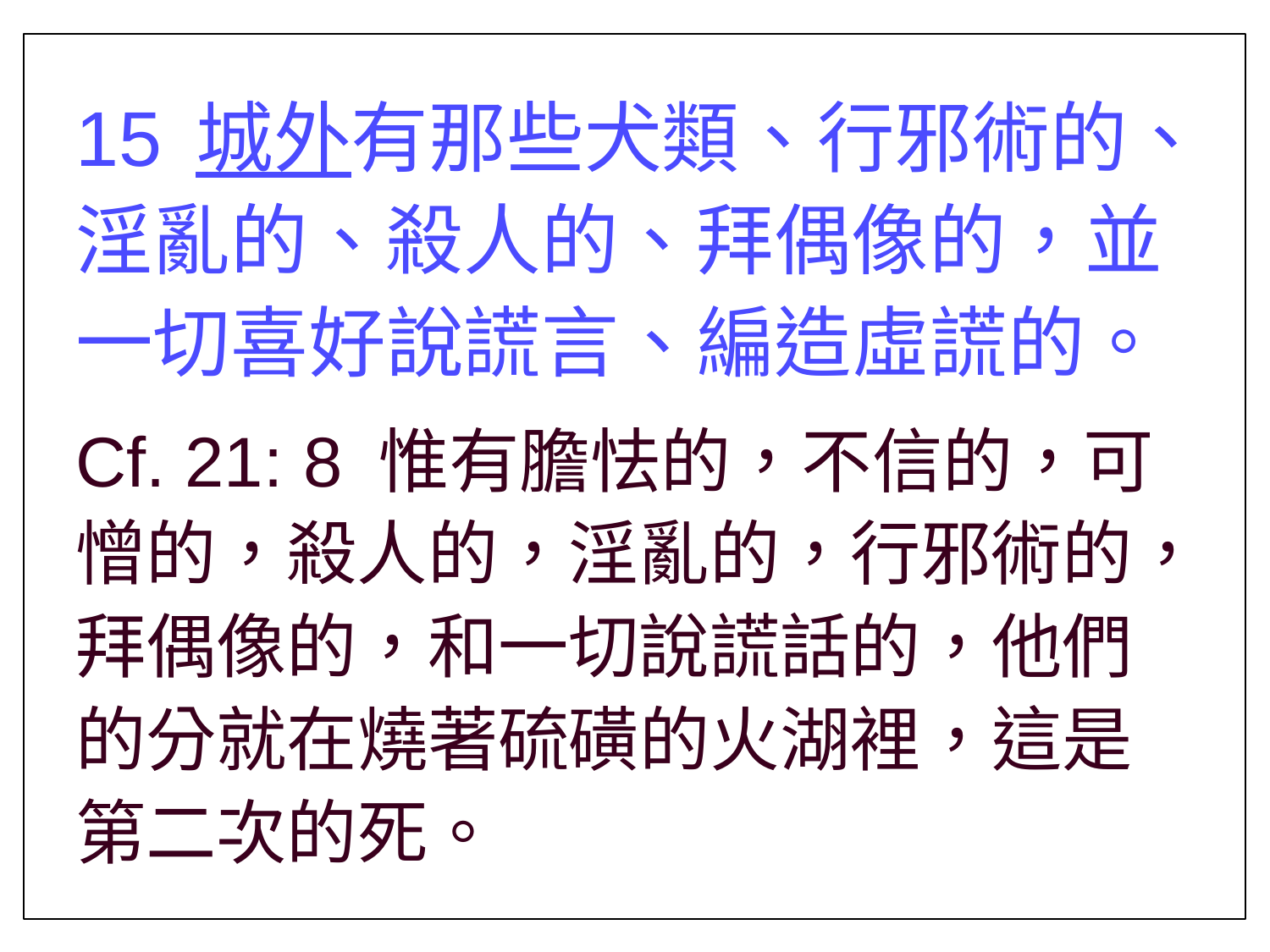

15 城外有那些犬類、行邪術的、淫亂的、殺人的、拜偶像的，並一切喜好說謊言、編造虛謊的。
Cf. 21: 8 惟有膽怯的，不信的，可憎的，殺人的，淫亂的，行邪術的，拜偶像的，和一切說謊話的，他們的分就在燒著硫磺的火湖裡，這是第二次的死。